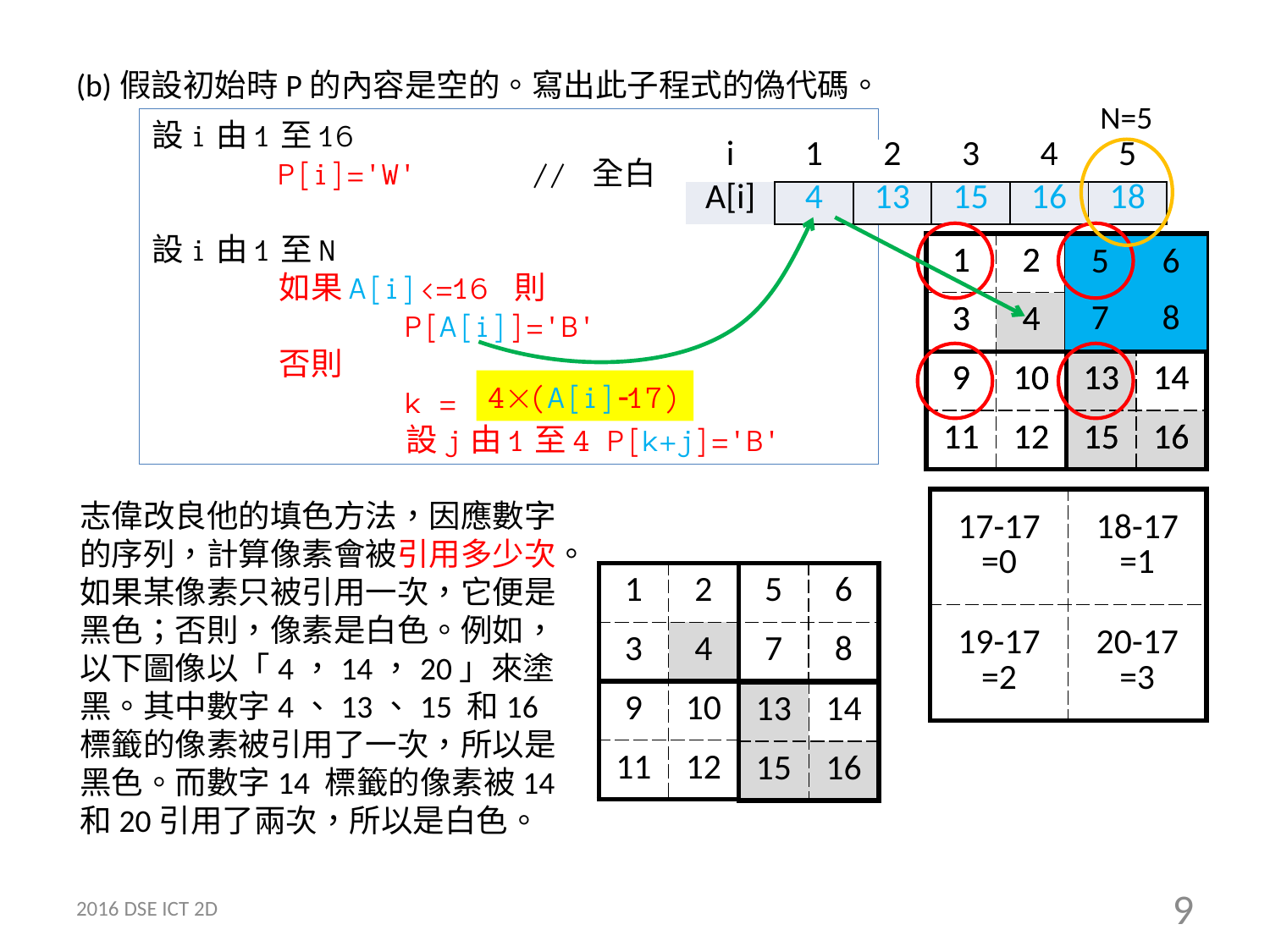

(b)假設初始時P的內容是空的。寫出此子程式的偽代碼。
N=5
設i由1至16
	P[i]='W'	// 全白

設i由1至N
	如果A[i]<=16 則
		P[A[i]]='B'
	否則
		k =
		設j由1至4 P[k+j]='B'

| i | 1 | 2 | 3 | 4 | 5 |
| --- | --- | --- | --- | --- | --- |
| A[i] | 4 | 13 | 15 | 16 | 18 |

| 1 | 2 | 5 | 6 |
| --- | --- | --- | --- |
| 3 | 4 | 7 | 8 |
| 9 | 10 | 13 | 14 |
| 11 | 12 | 15 | 16 |
| 1 | 2 | 5 | 6 |
| --- | --- | --- | --- |
| 3 | 4 | 7 | 8 |
| 9 | 10 | 13 | 14 |
| 11 | 12 | 15 | 16 |
| 5 | 6 |
| --- | --- |
| 7 | 8 |
4×(A[i]−17)
志偉改良他的填色方法，因應數字的序列，計算像素會被引用多少次。如果某像素只被引用一次，它便是黑色；否則，像素是白色。例如，以下圖像以「4，14，20」來塗黑。其中數字4、13、15 和16標籤的像素被引用了一次，所以是黑色。而數字14 標籤的像素被14 和20引用了兩次，所以是白色。
| 17-17 =0 | 18-17 =1 |
| --- | --- |
| 19-17 =2 | 20-17 =3 |
| 1 | 2 | 5 | 6 |
| --- | --- | --- | --- |
| 3 | 4 | 7 | 8 |
| 9 | 10 | 13 | 14 |
| 11 | 12 | 15 | 16 |
| 13 | 14 |
| --- | --- |
| 15 | 16 |
2016 DSE ICT 2D
9